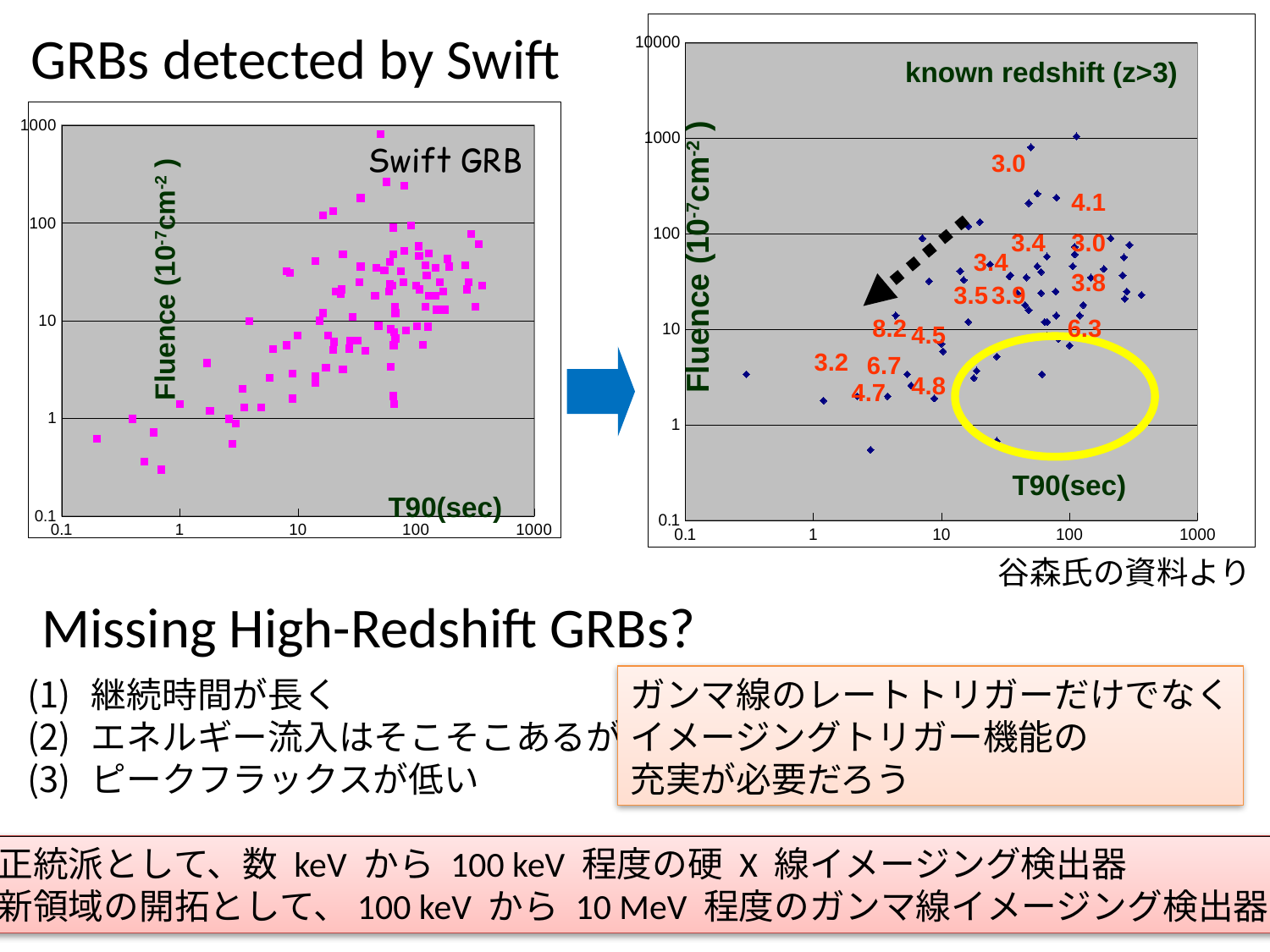

### Chart

| Category |  |
|---|---|
known redshift (z>3)
Fluence (10-7cm-2 )
T90(sec)
3.0
4.1
3.4
3.0
3.4
3.8
3.5
3.9
8.2
4.5
3.2
6.7
4.8
4.7
GRBs detected by Swift

### Chart

| Category |  |  |
|---|---|---|
Swift GRB

Fluence (10-7cm-2 )
6.3

T90(sec)
谷森氏の資料より
Missing High-Redshift GRBs?
 継続時間が長く
 エネルギー流入はそこそこあるが
 ピークフラックスが低い
ガンマ線のレートトリガーだけでなく
イメージングトリガー機能の
充実が必要だろう
正統派として、数 keV から 100 keV 程度の硬 X 線イメージング検出器
新領域の開拓として、100 keV から 10 MeV 程度のガンマ線イメージング検出器